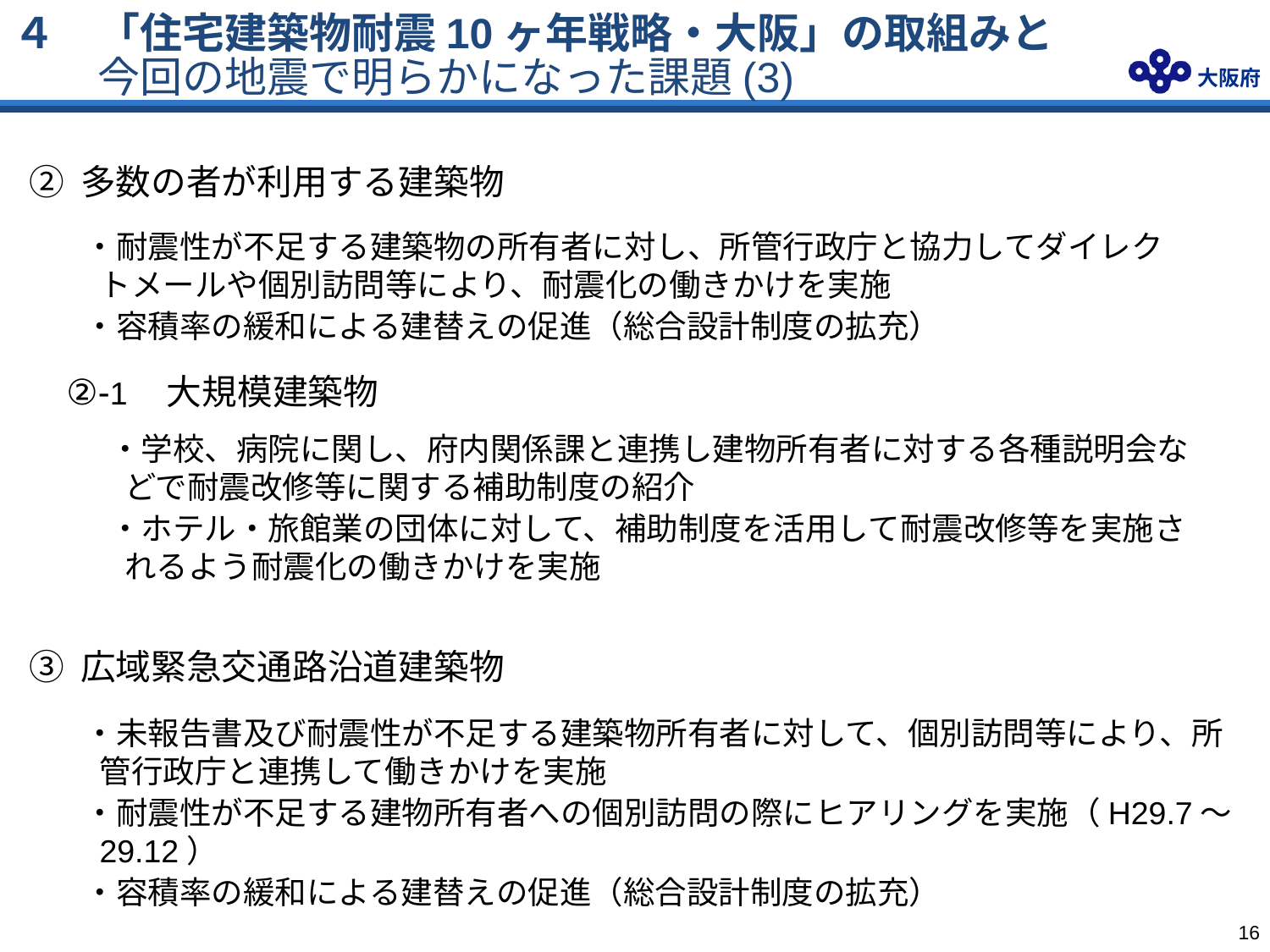

４　「住宅建築物耐震10ヶ年戦略・大阪」の取組みと
　　今回の地震で明らかになった課題(3)
② 多数の者が利用する建築物
・耐震性が不足する建築物の所有者に対し、所管行政庁と協力してダイレクトメールや個別訪問等により、耐震化の働きかけを実施
・容積率の緩和による建替えの促進（総合設計制度の拡充）
②-1　大規模建築物
・学校、病院に関し、府内関係課と連携し建物所有者に対する各種説明会などで耐震改修等に関する補助制度の紹介
・ホテル・旅館業の団体に対して、補助制度を活用して耐震改修等を実施されるよう耐震化の働きかけを実施
③ 広域緊急交通路沿道建築物
・未報告書及び耐震性が不足する建築物所有者に対して、個別訪問等により、所管行政庁と連携して働きかけを実施
・耐震性が不足する建物所有者への個別訪問の際にヒアリングを実施（H29.7～29.12）
・容積率の緩和による建替えの促進（総合設計制度の拡充）
16